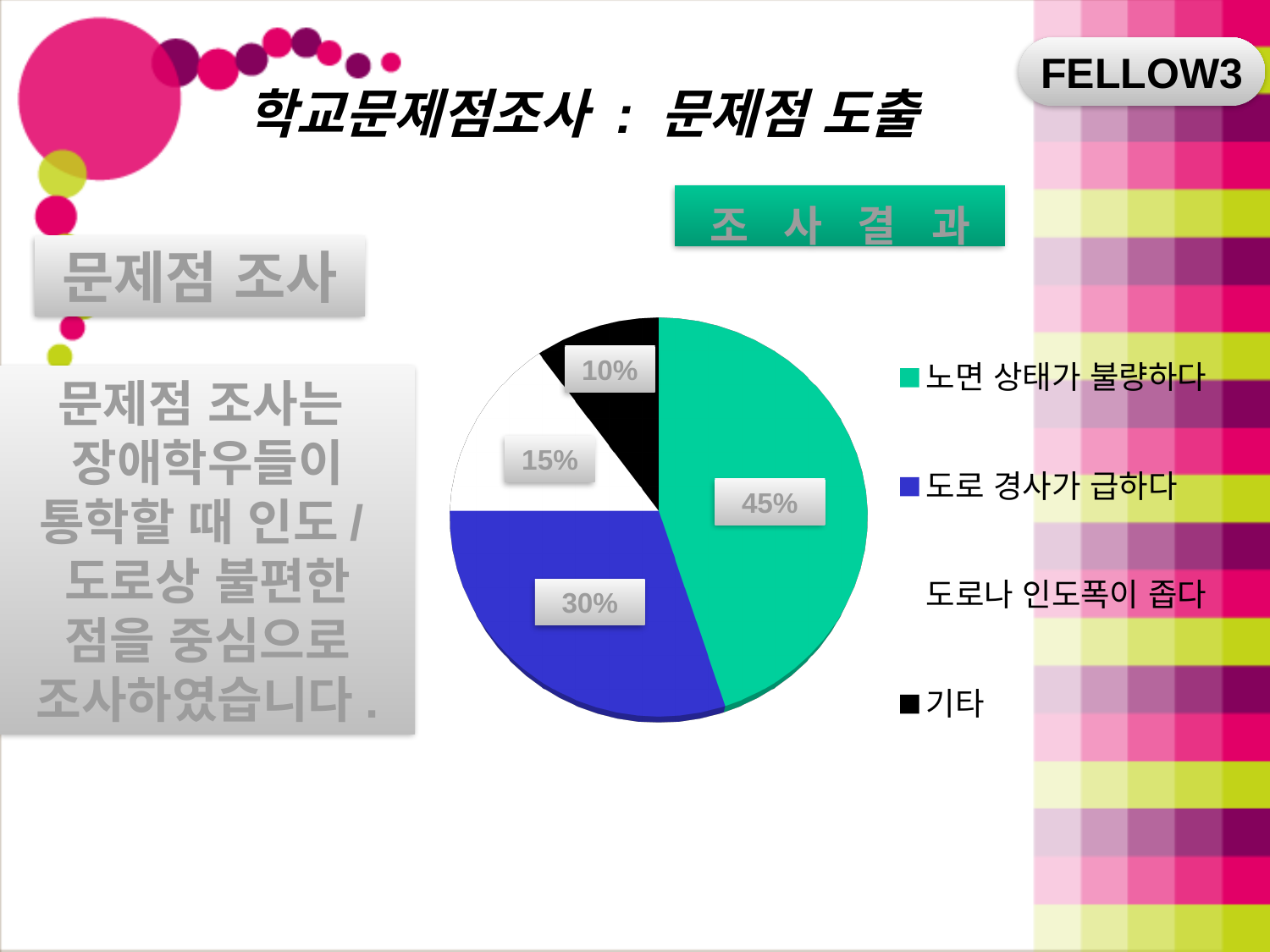

Fellow3
학교문제점조사 : 문제점 도출

[unsupported chart]

문제점 조사
10%
문제점 조사는
장애학우들이 통학할 때 인도/도로상 불편한
점을 중심으로 조사하였습니다.
15%
45%
30%